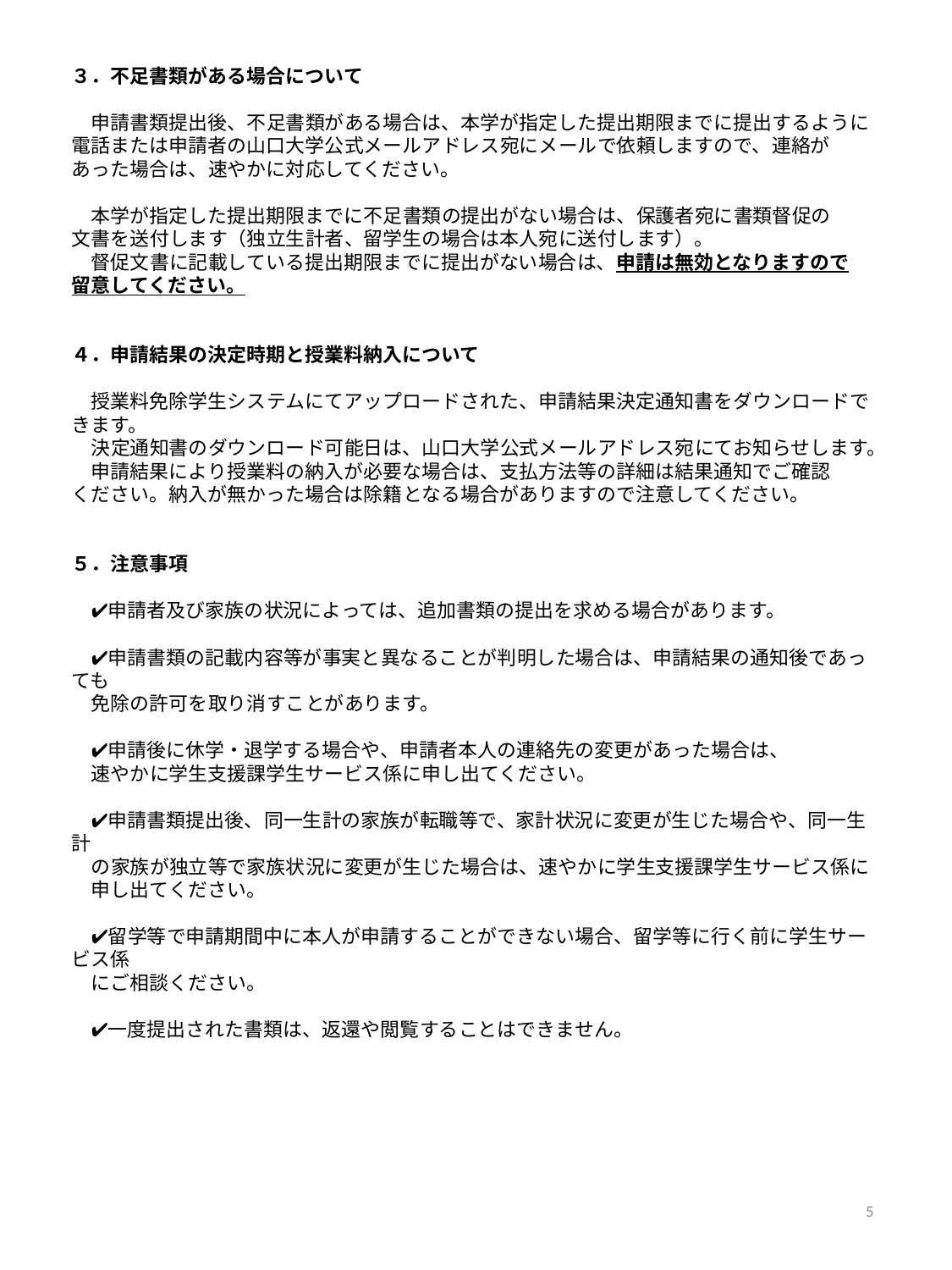

３．不足書類がある場合について

　申請書類提出後、不足書類がある場合は、本学が指定した提出期限までに提出するように
電話または申請者の山口大学公式メールアドレス宛にメールで依頼しますので、連絡が
あった場合は、速やかに対応してください。

　本学が指定した提出期限までに不足書類の提出がない場合は、保護者宛に書類督促の
文書を送付します（独立生計者、留学生の場合は本人宛に送付します）。
　督促文書に記載している提出期限までに提出がない場合は、申請は無効となりますので
留意してください。

４．申請結果の決定時期と授業料納入について

　授業料免除学生システムにてアップロードされた、申請結果決定通知書をダウンロードできます。
　決定通知書のダウンロード可能日は、山口大学公式メールアドレス宛にてお知らせします。
　申請結果により授業料の納入が必要な場合は、支払方法等の詳細は結果通知でご確認
ください。納入が無かった場合は除籍となる場合がありますので注意してください。

５．注意事項

　✔申請者及び家族の状況によっては、追加書類の提出を求める場合があります。

　✔申請書類の記載内容等が事実と異なることが判明した場合は、申請結果の通知後であっても
　免除の許可を取り消すことがあります。

　✔申請後に休学・退学する場合や、申請者本人の連絡先の変更があった場合は、
　速やかに学生支援課学生サービス係に申し出てください。

　✔申請書類提出後、同一生計の家族が転職等で、家計状況に変更が生じた場合や、同一生計
　の家族が独立等で家族状況に変更が生じた場合は、速やかに学生支援課学生サービス係に
　申し出てください。

　✔留学等で申請期間中に本人が申請することができない場合、留学等に行く前に学生サービス係
　にご相談ください。

　✔一度提出された書類は、返還や閲覧することはできません。

5